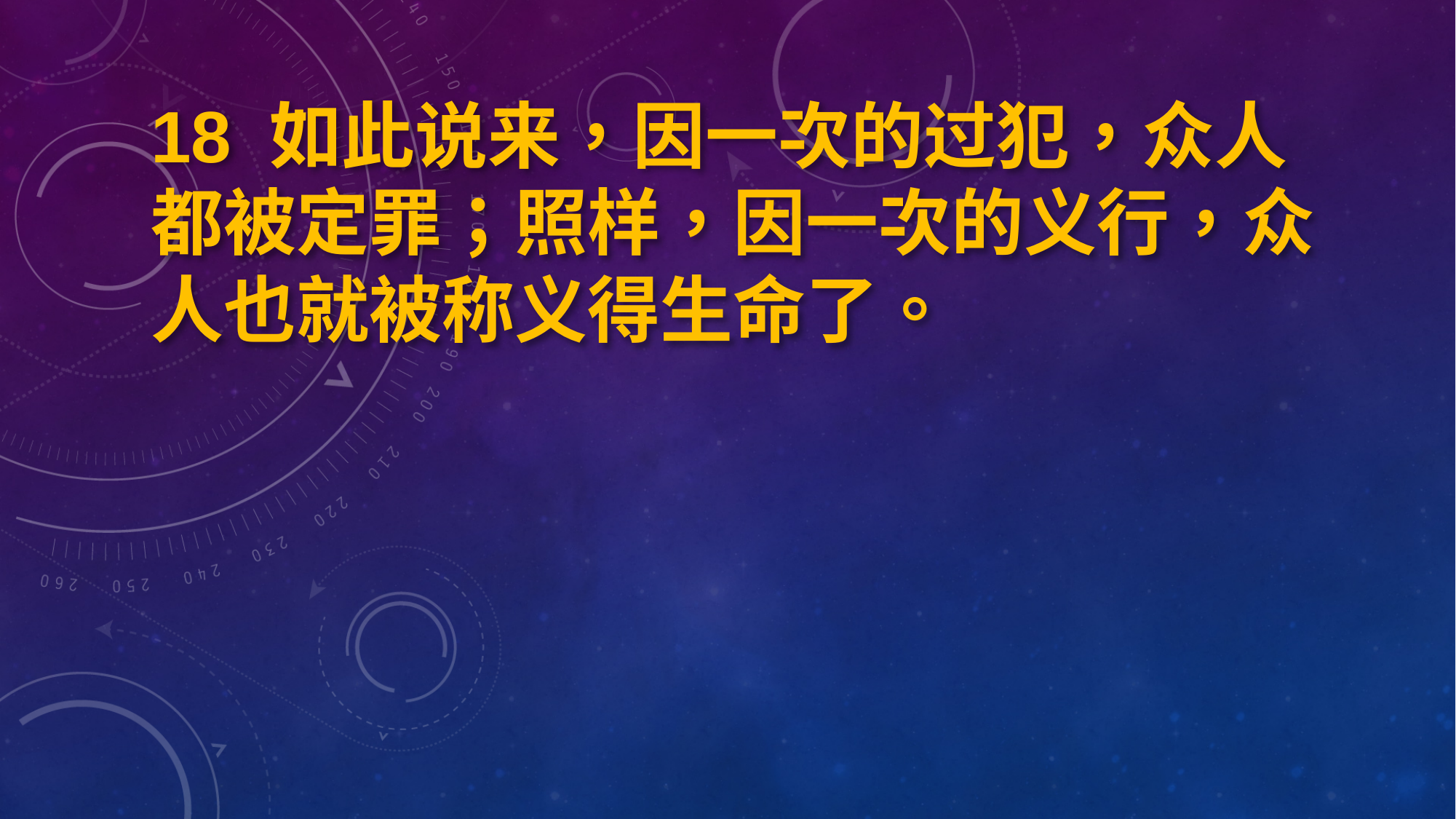

18 如此说来，因一次的过犯，众人都被定罪；照样，因一次的义行，众人也就被称义得生命了。